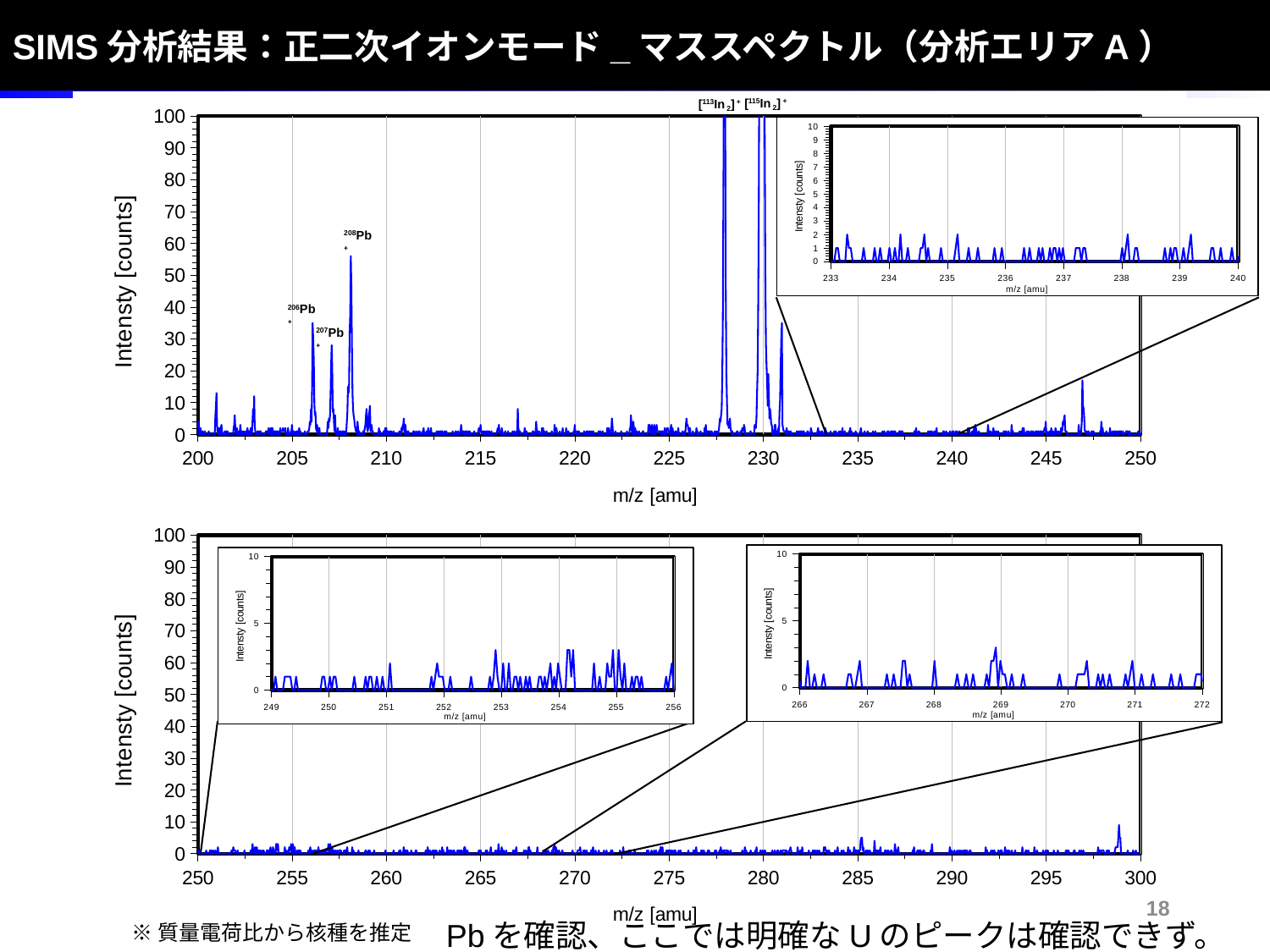

SIMS分析結果：正二次イオンモード_マススペクトル（分析エリアA）
[115In 2] +
[113In 2] +

### Chart: Intensty [counts]

| Category |  |  |
|---|---|---|

### Chart: Intensty [counts]

| Category |  |  |
|---|---|---|
208Pb+
206Pb+
207Pb+

### Chart: Intensty [counts]

| Category |  |  |
|---|---|---|

### Chart: Intensty [counts]

| Category |  |  |
|---|---|---|

### Chart: Intensty [counts]

| Category |  |  |
|---|---|---|
18
Pbを確認、ここでは明確なUのピークは確認できず。
※質量電荷比から核種を推定